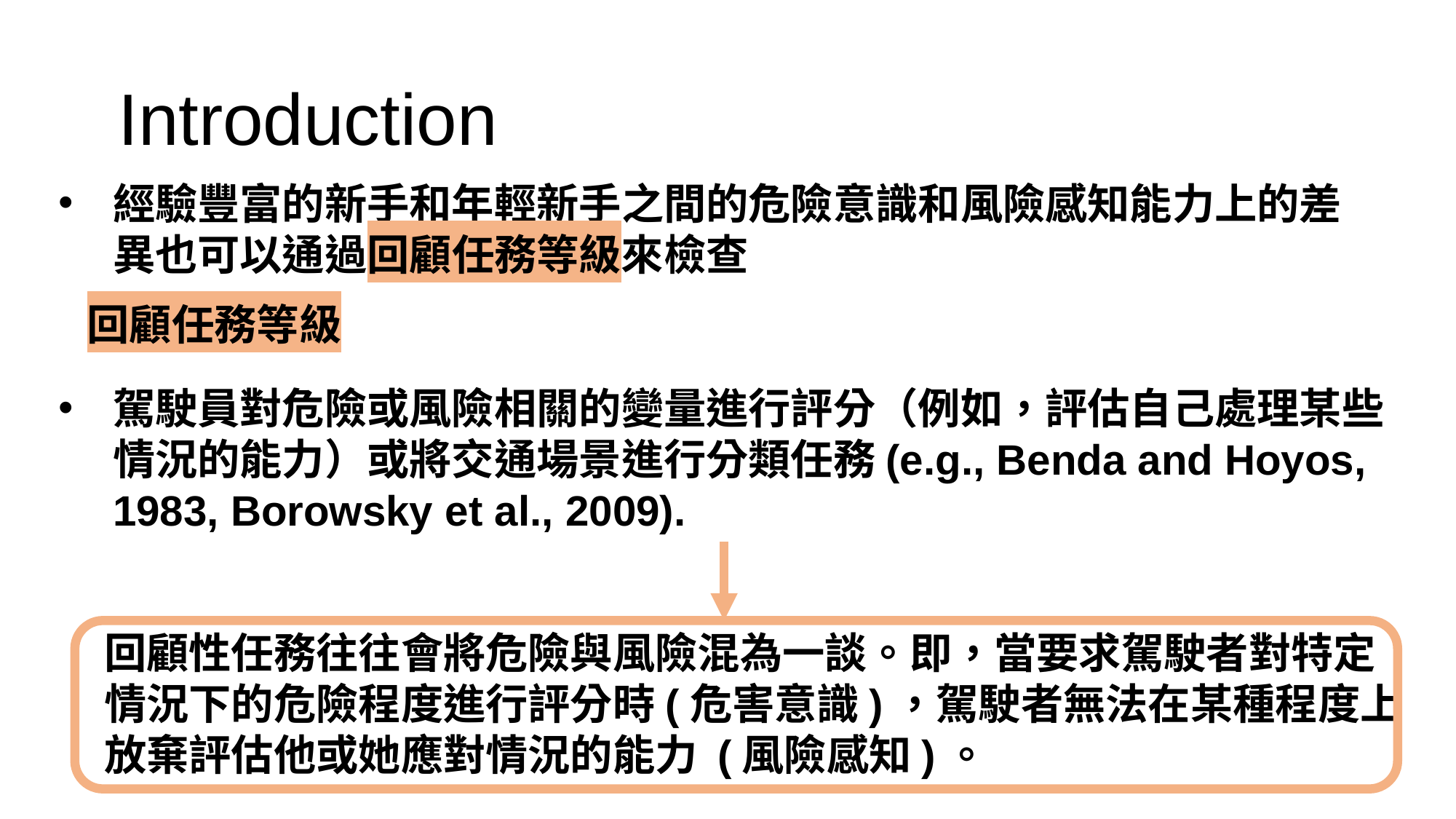

Introduction
經驗豐富的新手和年輕新手之間的危險意識和風險感知能力上的差異也可以通過回顧任務等級來檢查
回顧任務等級
駕駛員對危險或風險相關的變量進行評分（例如，評估自己處理某些情況的能力）或將交通場景進行分類任務(e.g., Benda and Hoyos, 1983, Borowsky et al., 2009).

回顧性任務往往會將危險與風險混為一談。即，當要求駕駛者對特定情況下的危險程度進行評分時(危害意識)，駕駛者無法在某種程度上放棄評估他或她應對情況的能力 (風險感知)。